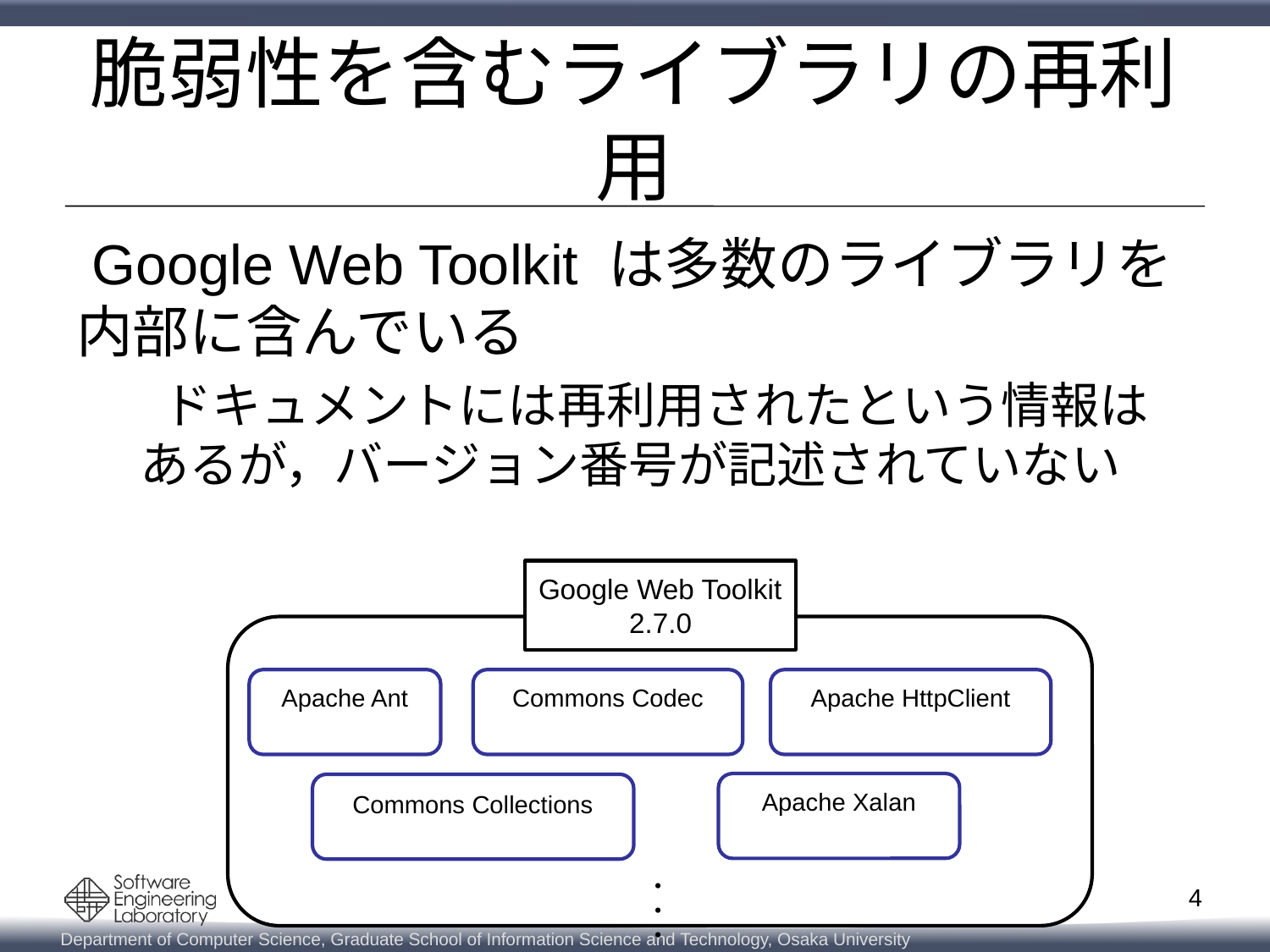

# 脆弱性を含むライブラリの再利用
 Google Web Toolkit は多数のライブラリを内部に含んでいる
 ドキュメントには再利用されたという情報はあるが，バージョン番号が記述されていない

Google Web Toolkit 2.7.0

Apache Ant

Commons Codec

Apache HttpClient

Apache Xalan

Commons Collections

・・・
4